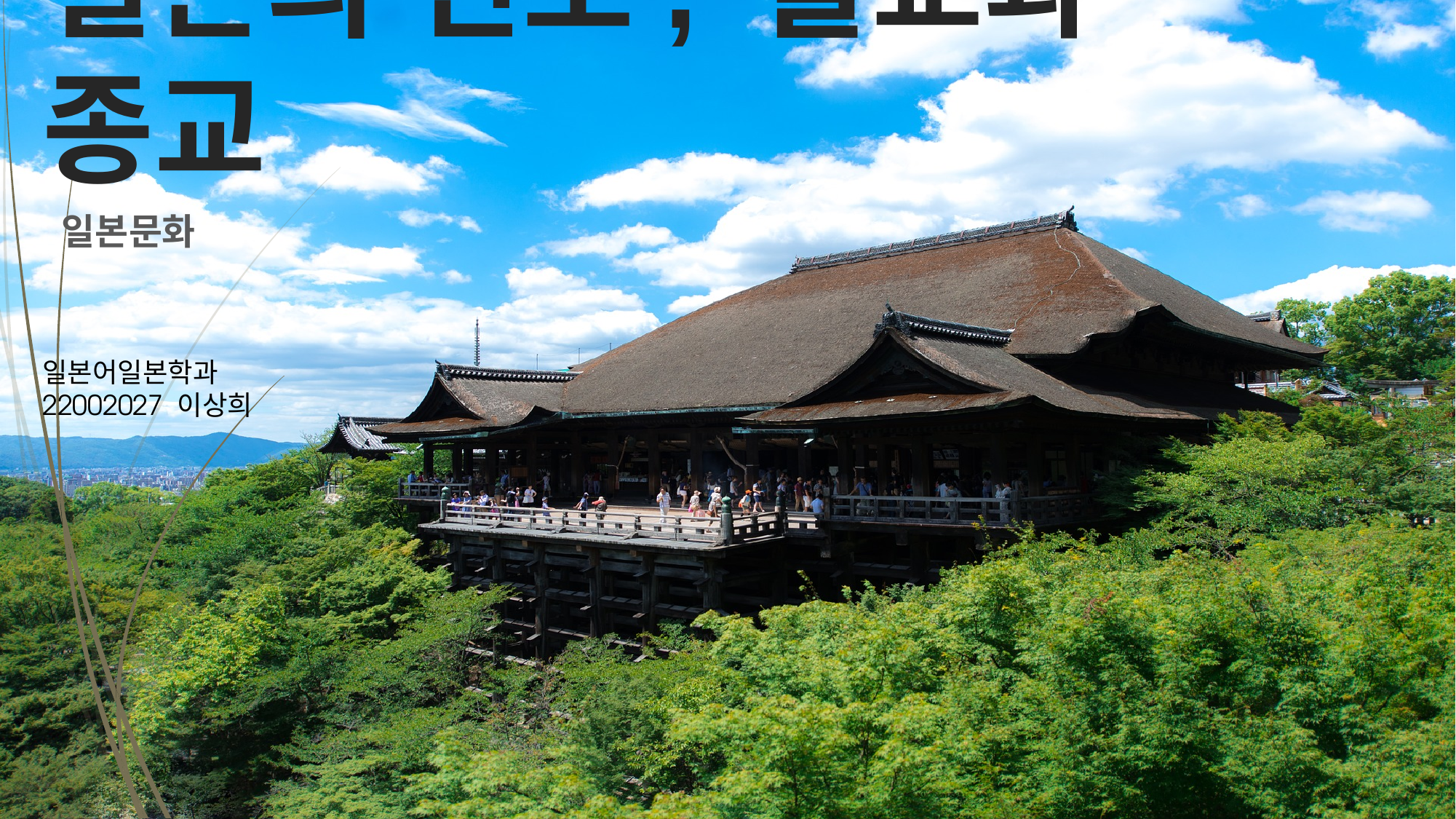

# 일본의 신도, 불교과 종교
일본문화
일본어일본학과
22002027 이상희